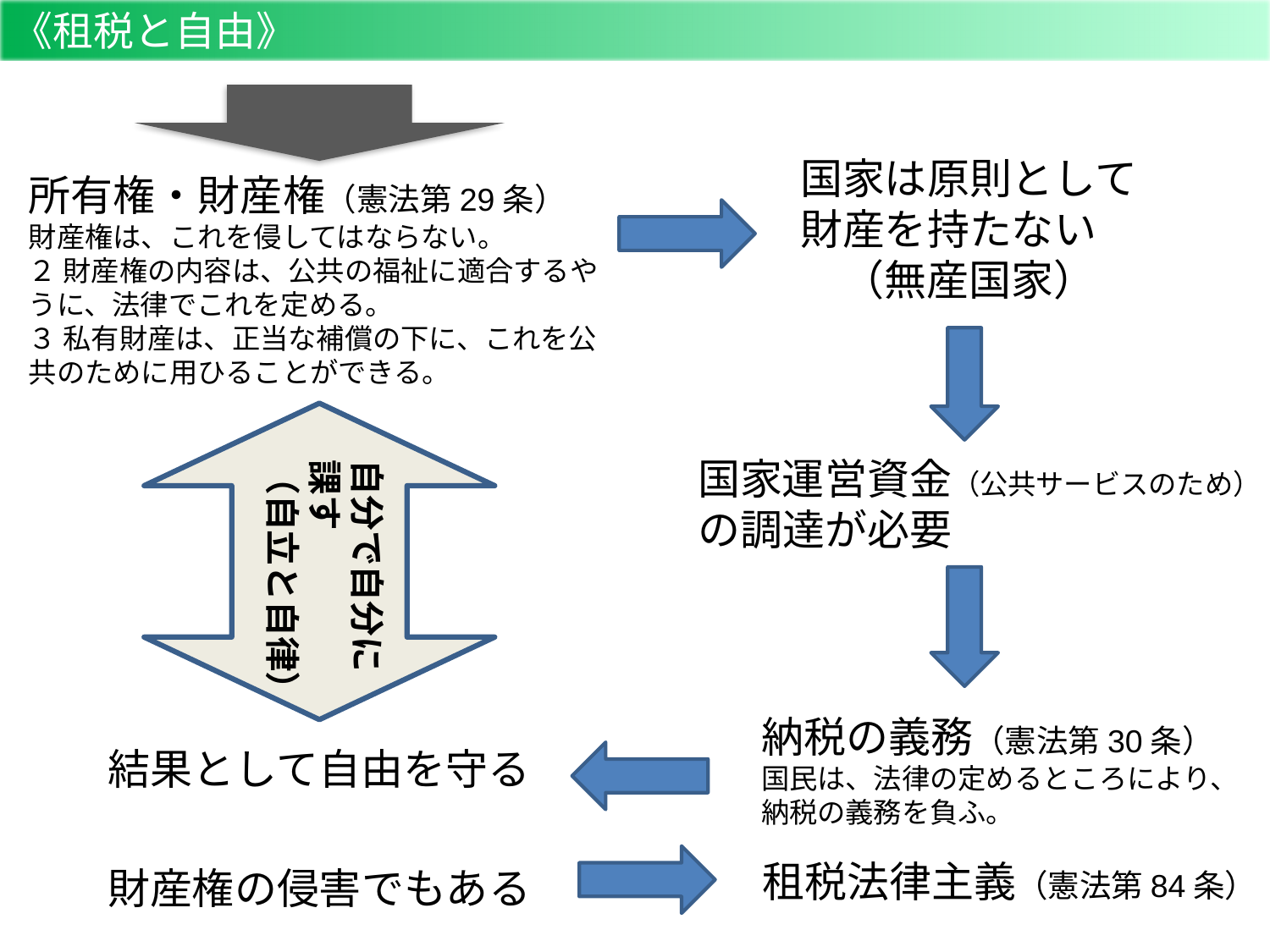

《租税と自由》

国家は原則として
財産を持たない
（無産国家）
所有権・財産権（憲法第29条）
財産権は、これを侵してはならない。
２ 財産権の内容は、公共の福祉に適合するやうに、法律でこれを定める。
３ 私有財産は、正当な補償の下に、これを公共のために用ひることができる。

自分で自分に
課す
（自立と自律）

国家運営資金（公共サービスのため）
の調達が必要

納税の義務（憲法第30条）
国民は、法律の定めるところにより、納税の義務を負ふ。

結果として自由を守る

租税法律主義（憲法第84条）
財産権の侵害でもある